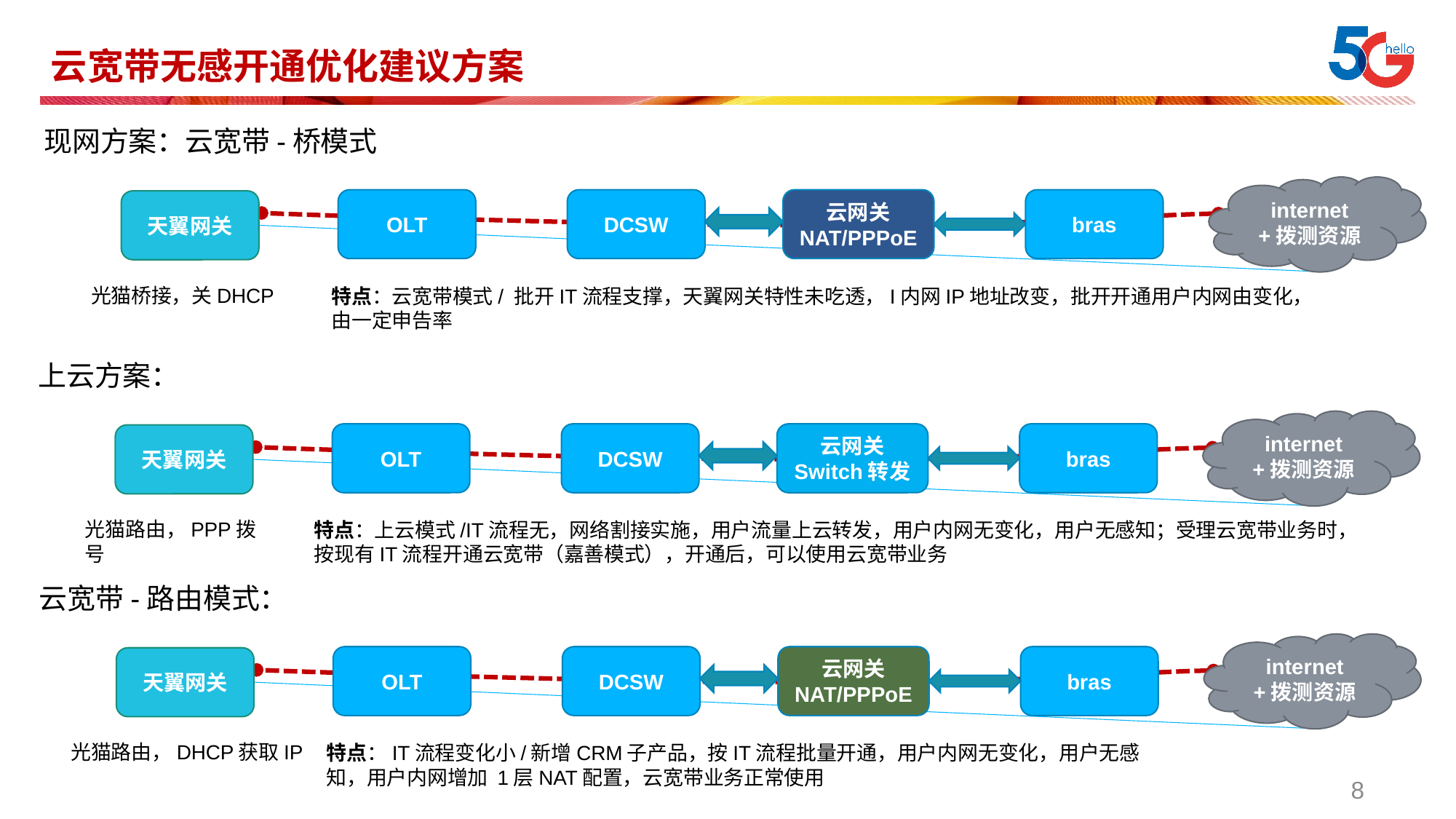

# 云宽带无感开通优化建议方案

现网方案：云宽带-桥模式
internet
+拨测资源
OLT
DCSW
云网关
NAT/PPPoE
bras
天翼网关

光猫桥接，关DHCP
特点：云宽带模式/ 批开IT流程支撑，天翼网关特性未吃透，I内网IP地址改变，批开开通用户内网由变化，由一定申告率

上云方案：
internet
+拨测资源
OLT
DCSW
云网关
Switch转发
bras
天翼网关

光猫路由，PPP拨号
特点：上云模式/IT流程无，网络割接实施，用户流量上云转发，用户内网无变化，用户无感知；受理云宽带业务时，按现有IT流程开通云宽带（嘉善模式），开通后，可以使用云宽带业务

云宽带-路由模式：
internet
+拨测资源
OLT
DCSW
云网关
NAT/PPPoE
bras
天翼网关

光猫路由，DHCP获取IP
特点：IT流程变化小/新增CRM子产品，按IT流程批量开通，用户内网无变化，用户无感知，用户内网增加 1层NAT配置，云宽带业务正常使用